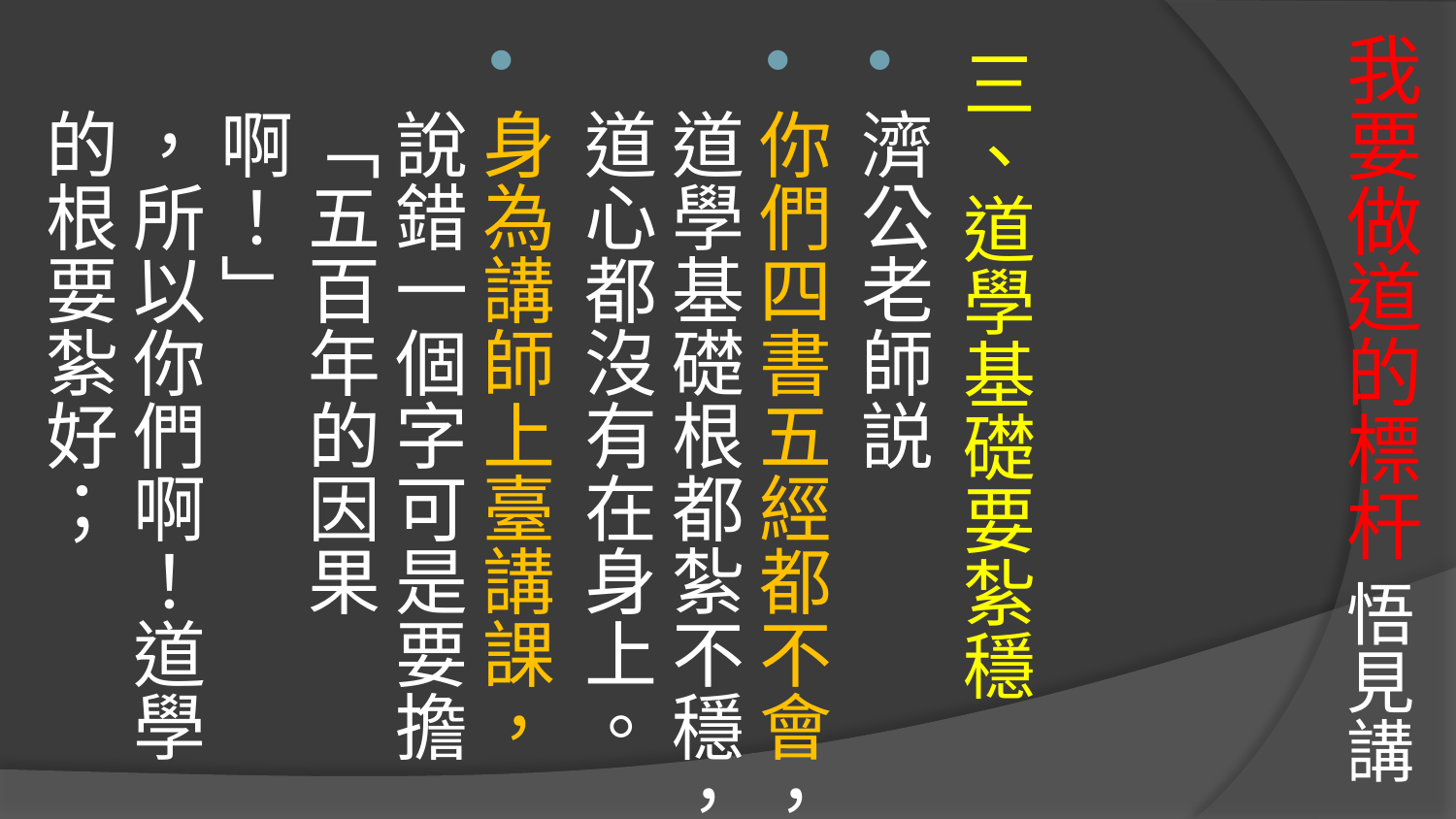

# 我要做道的標杆 悟見講
三、道學基礎要紮穩
濟公老師説
你們四書五經都不會，道學基礎根都紮不穩，道心都沒有在身上。
身為講師上臺講課，說錯一個字可是要擔「五百年的因果啊！」
，所以你們啊！道學的根要紮好；